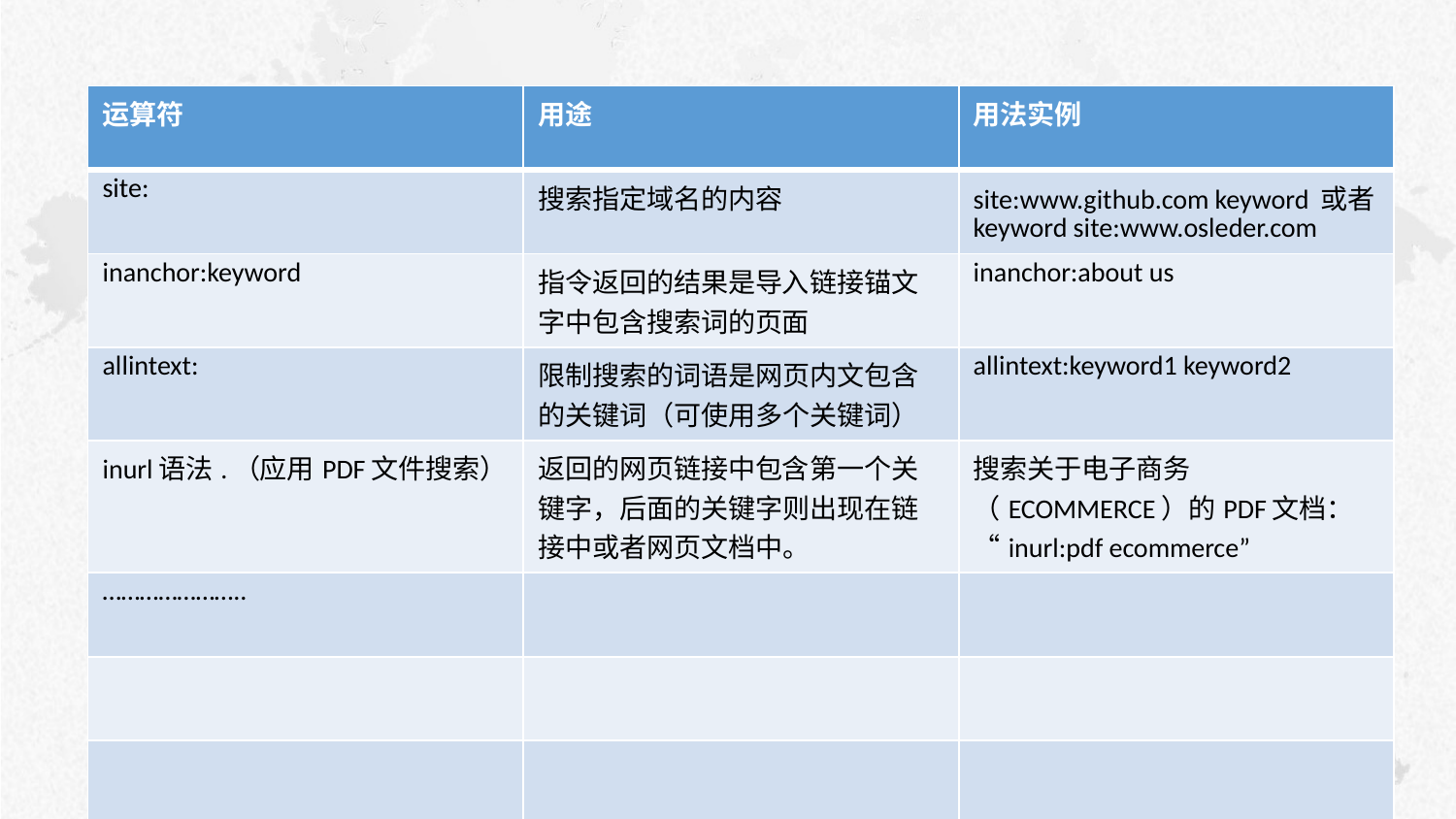

| 运算符 | 用途 | 用法实例 |
| --- | --- | --- |
| site: | 搜索指定域名的内容 | site:www.github.com keyword 或者keyword site:www.osleder.com |
| inanchor:keyword | 指令返回的结果是导入链接锚文字中包含搜索词的页面 | inanchor:about us |
| allintext: | 限制搜索的词语是网页内文包含的关键词（可使用多个关键词） | allintext:keyword1 keyword2 |
| inurl语法.（应用PDF文件搜索） | 返回的网页链接中包含第一个关键字，后面的关键字则出现在链接中或者网页文档中。 | 搜索关于电子商务（ECOMMERCE）的PDF文档：“inurl:pdf ecommerce” |
| ………………….. |  |  |
|  |  |  |
|  |  |  |